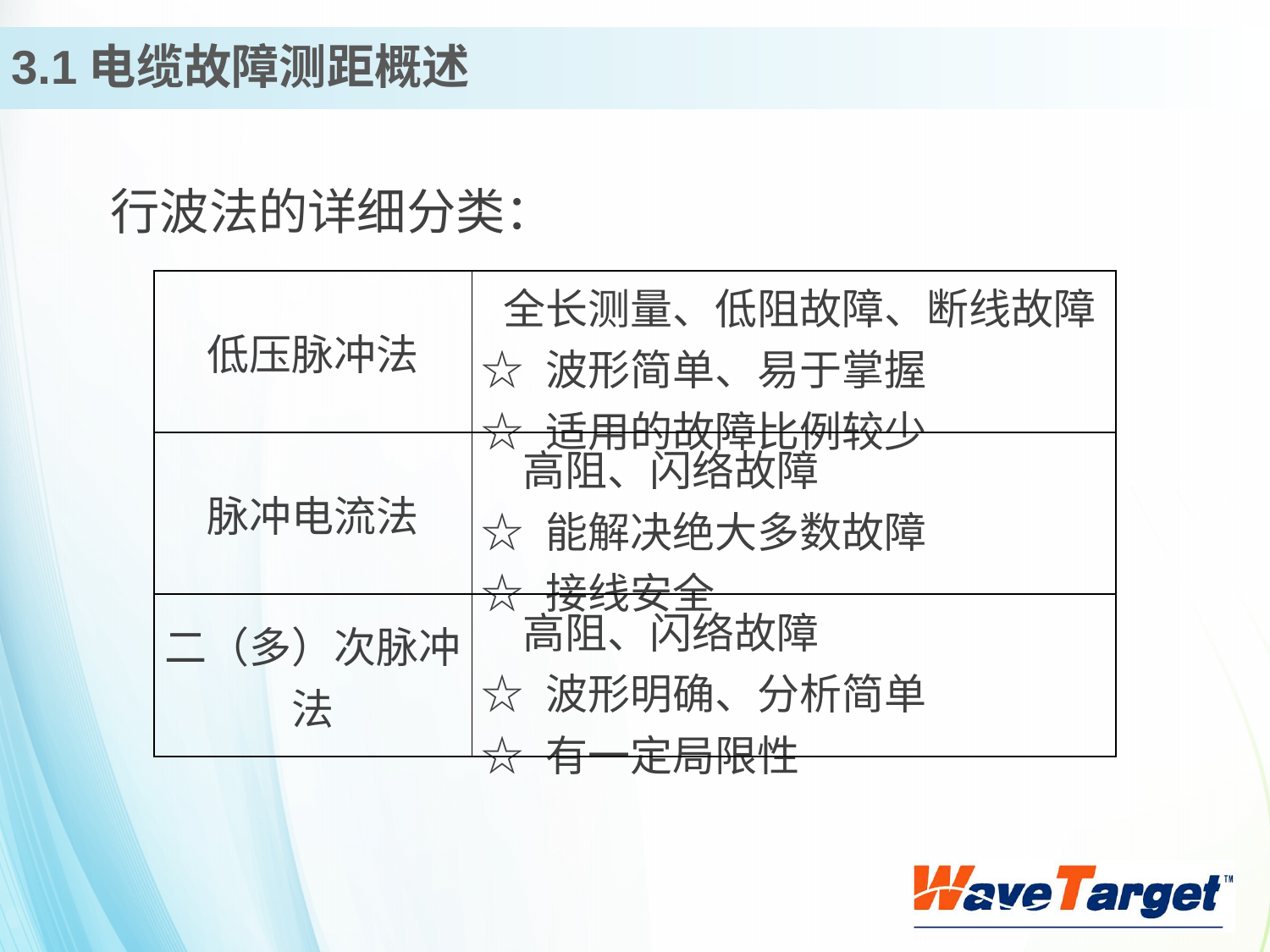

3.1电缆故障测距概述
行波法的详细分类：
| 低压脉冲法 | 全长测量、低阻故障、断线故障 ☆ 波形简单、易于掌握 ☆ 适用的故障比例较少 |
| --- | --- |
| 脉冲电流法 | 高阻、闪络故障 ☆ 能解决绝大多数故障 ☆ 接线安全 |
| 二（多）次脉冲法 | 高阻、闪络故障 ☆ 波形明确、分析简单 ☆ 有一定局限性 |